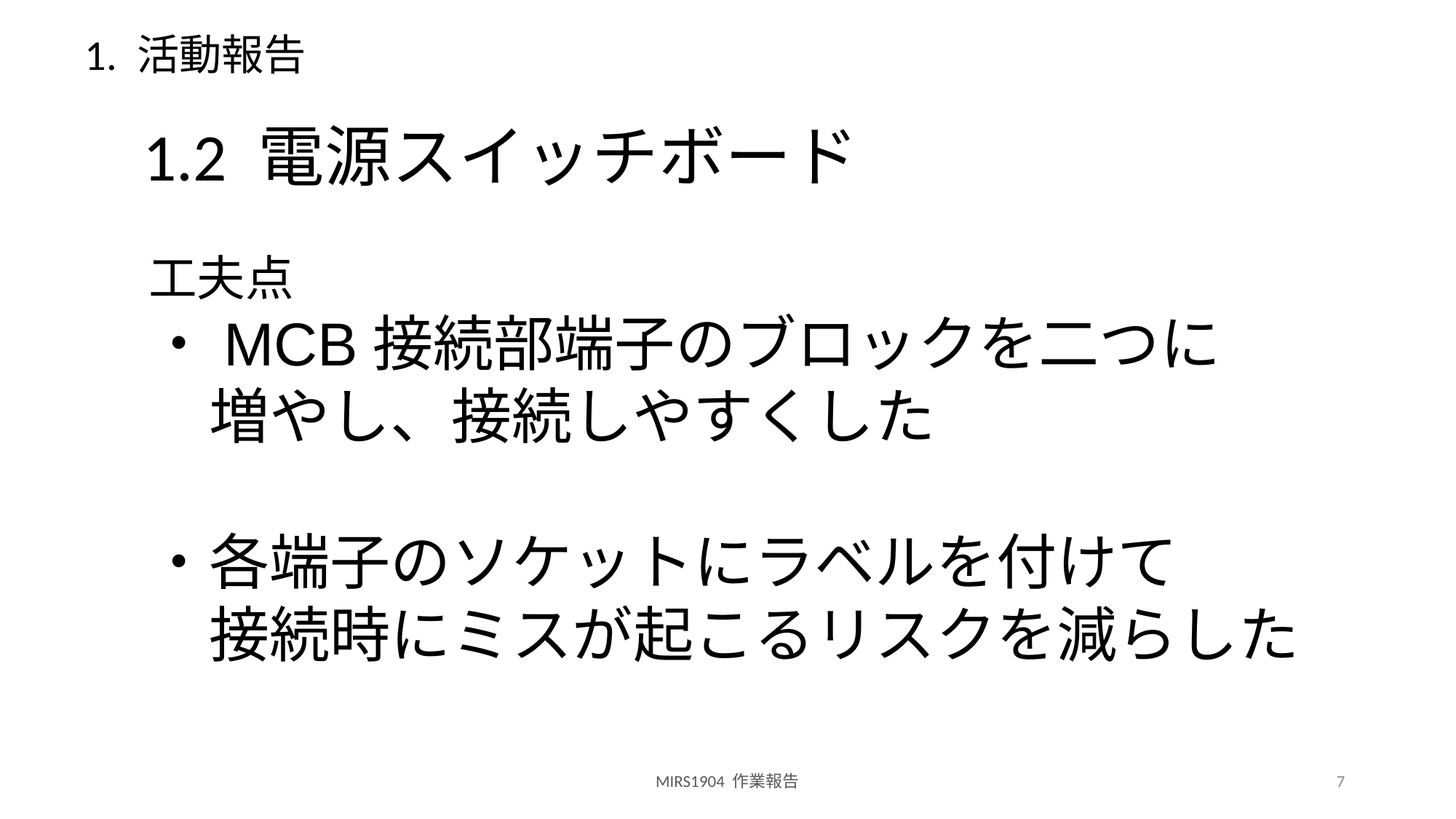

# 1. 活動報告
1.2 電源スイッチボード
工夫点
・MCB接続部端子のブロックを二つに
　増やし、接続しやすくした

・各端子のソケットにラベルを付けて
　接続時にミスが起こるリスクを減らした
MIRS1904 作業報告
7